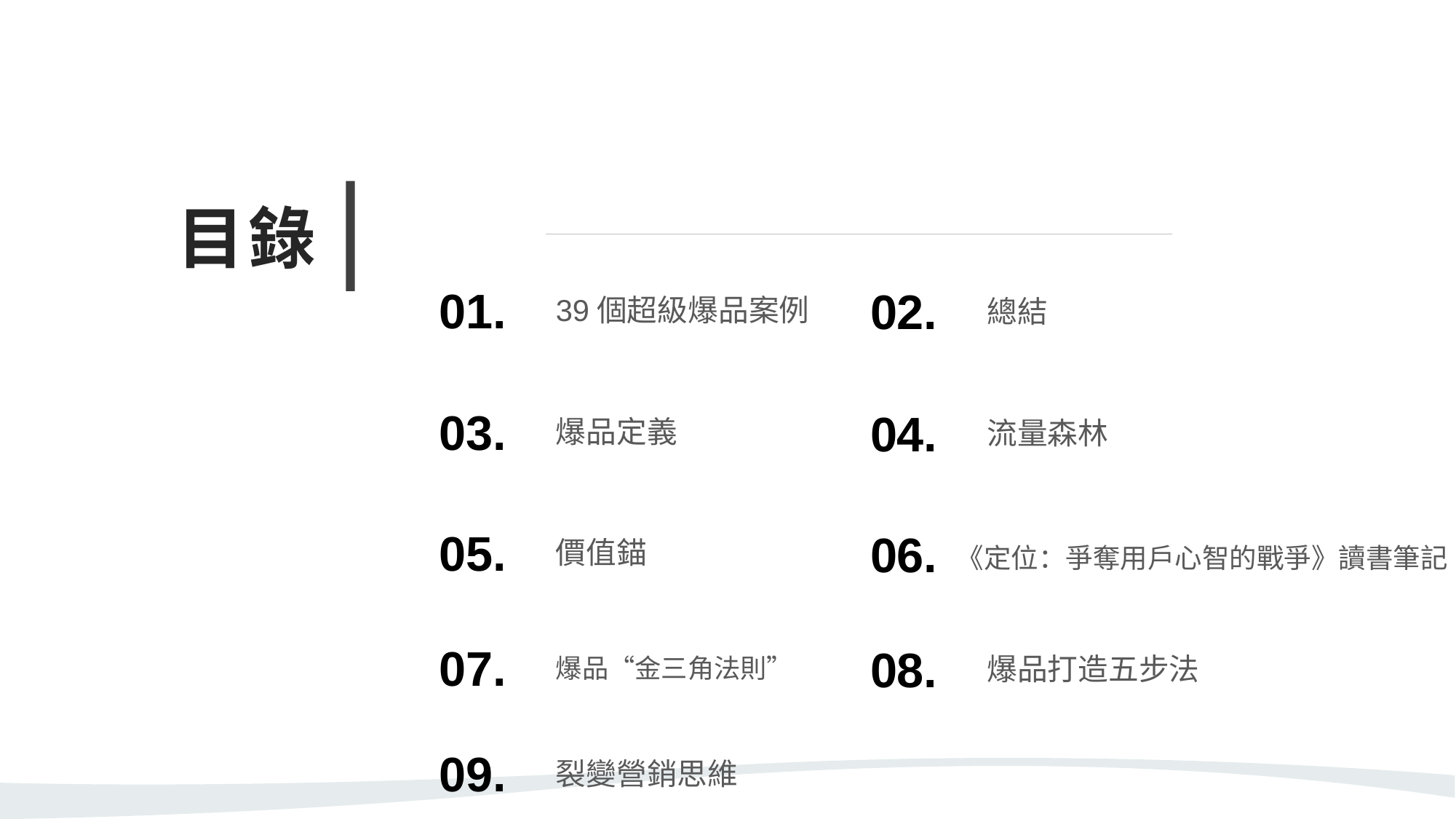

目錄
01.
02.
39個超級爆品案例
總結
03.
04.
爆品定義
流量森林
《定位：爭奪用戶心智的戰爭》讀書筆記
05.
06.
價值錨
07.
08.
爆品“金三角法則”
爆品打造五步法
09.
裂變營銷思維